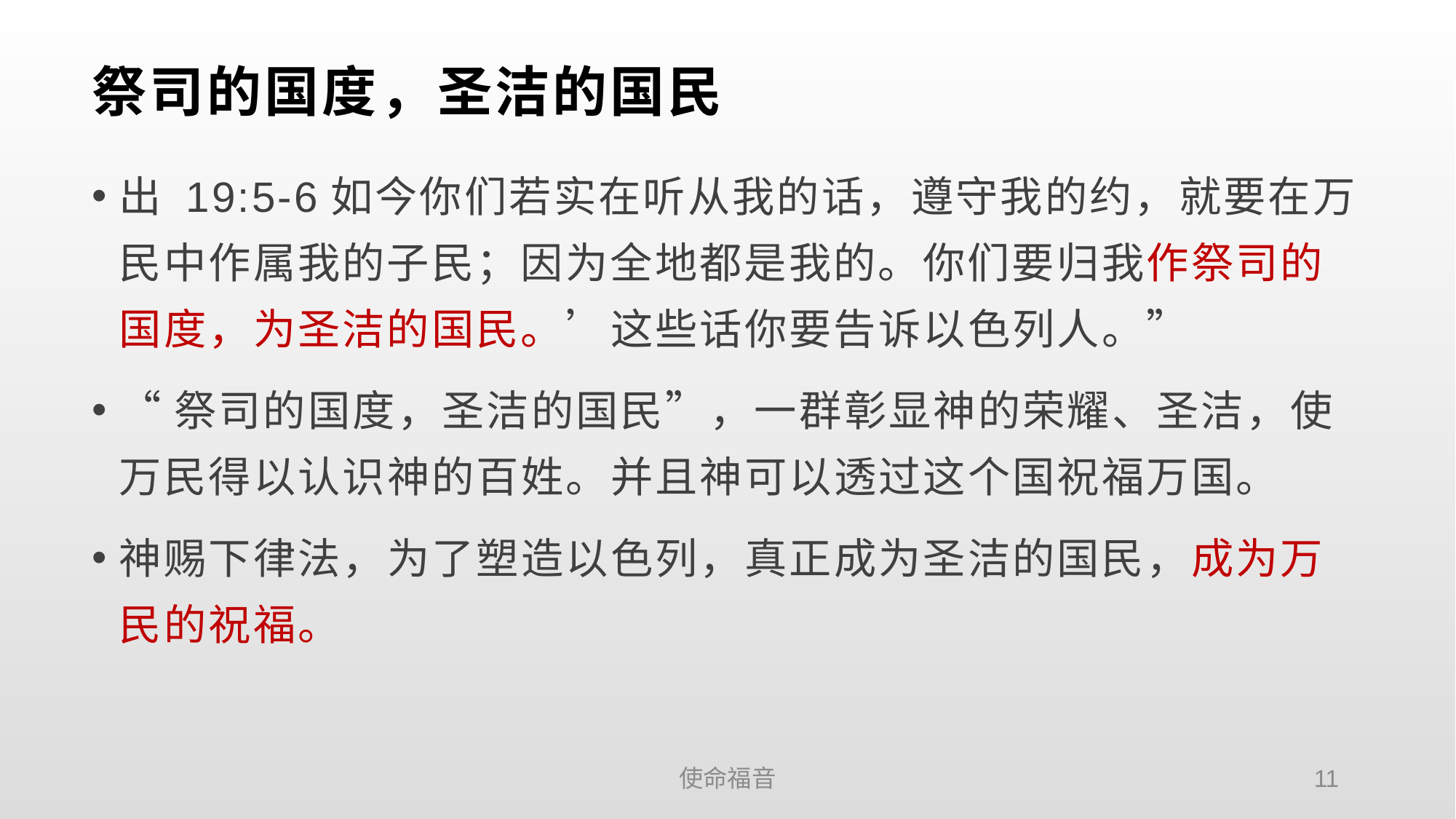

# 祭司的国度，圣洁的国民
出 19:5-6如今你们若实在听从我的话，遵守我的约，就要在万民中作属我的子民；因为全地都是我的。你们要归我作祭司的国度，为圣洁的国民。’这些话你要告诉以色列人。”
“祭司的国度，圣洁的国民”，一群彰显神的荣耀、圣洁，使万民得以认识神的百姓。并且神可以透过这个国祝福万国。
神赐下律法，为了塑造以色列，真正成为圣洁的国民，成为万民的祝福。
使命福音
11